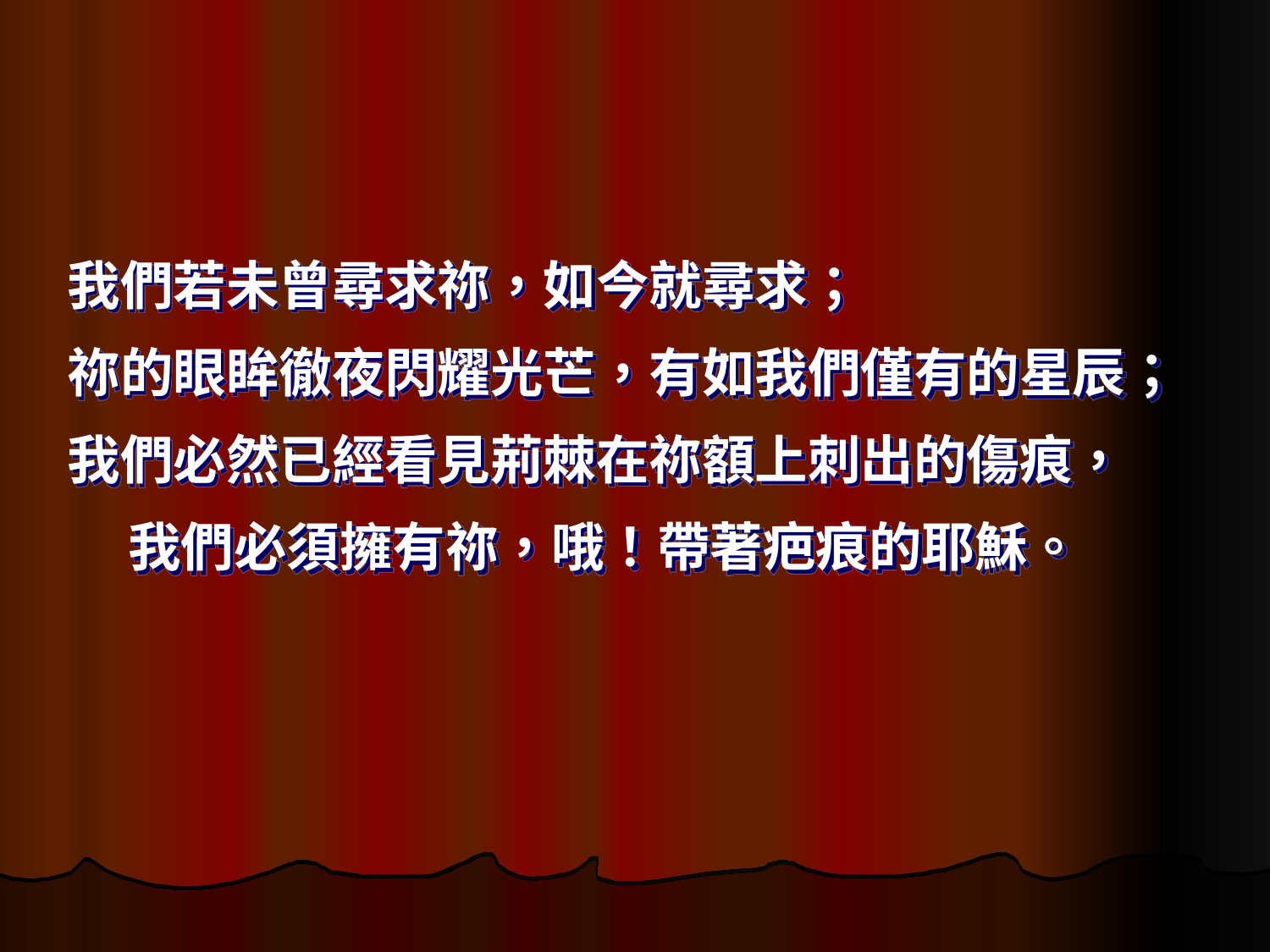

我們若未曾尋求祢，如今就尋求；
祢的眼眸徹夜閃耀光芒，有如我們僅有的星辰；
我們必然已經看見荊棘在祢額上刺出的傷痕，
    我們必須擁有祢，哦！帶著疤痕的耶穌。